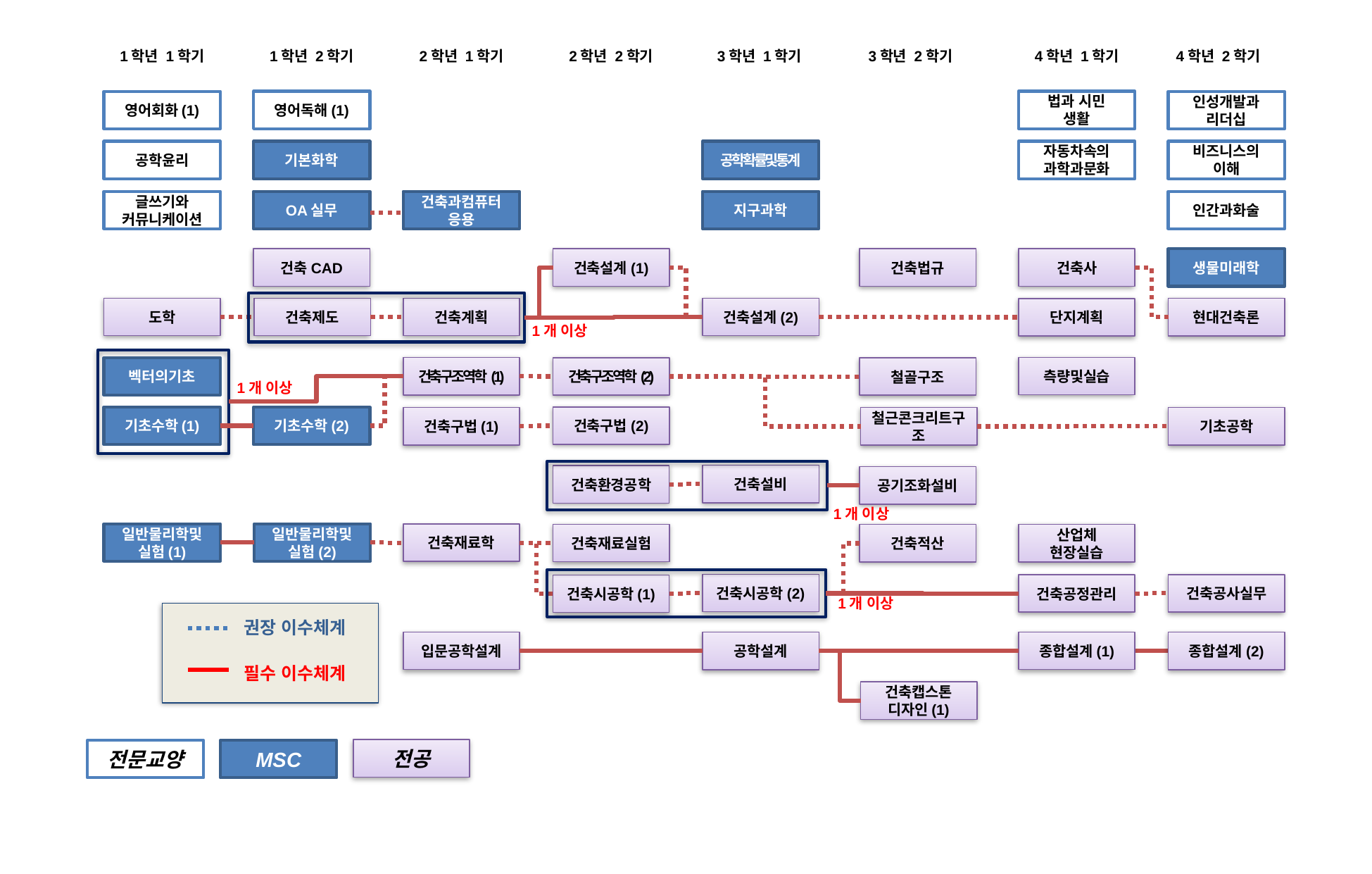

1학년 1학기

1학년 2학기

2학년 1학기

2학년 2학기

3학년 1학기

3학년 2학기

4학년 1학기

4학년 2학기

영어독해(1)
법과 시민
생활
영어회화(1)
인성개발과
리더십
공학윤리
기본화학
공학확률및통계
자동차속의
과학과문화
비즈니스의
이해
글쓰기와
커뮤니케이션
OA실무
지구과학
인간과화술
건축과컴퓨터
응용
건축CAD
건축설계(1)
건축법규
건축사
생물미래학

건축제도
도학
건축계획
건축설계(2)
현대건축론
단지계획
1개 이상

건축구조역학(1)
측량및실습
벡터의기초
건축구조역학(2)
철골구조
1개 이상
기초수학(1)
기초수학(2)
건축구법(2)
건축구법(1)
철근콘크리트구조
기초공학

건축설비
건축환경공학
공기조화설비
1개 이상
일반물리학및
실험(1)
일반물리학및
실험(2)
건축재료학
건축재료실험
건축적산
산업체
현장실습

건축시공학(2)
건축공사실무
건축공정관리
건축시공학(1)
1개 이상

권장 이수체계
필수 이수체계
입문공학설계
공학설계
종합설계(1)
종합설계(2)
건축캡스톤
디자인(1)
전공
전문교양
MSC